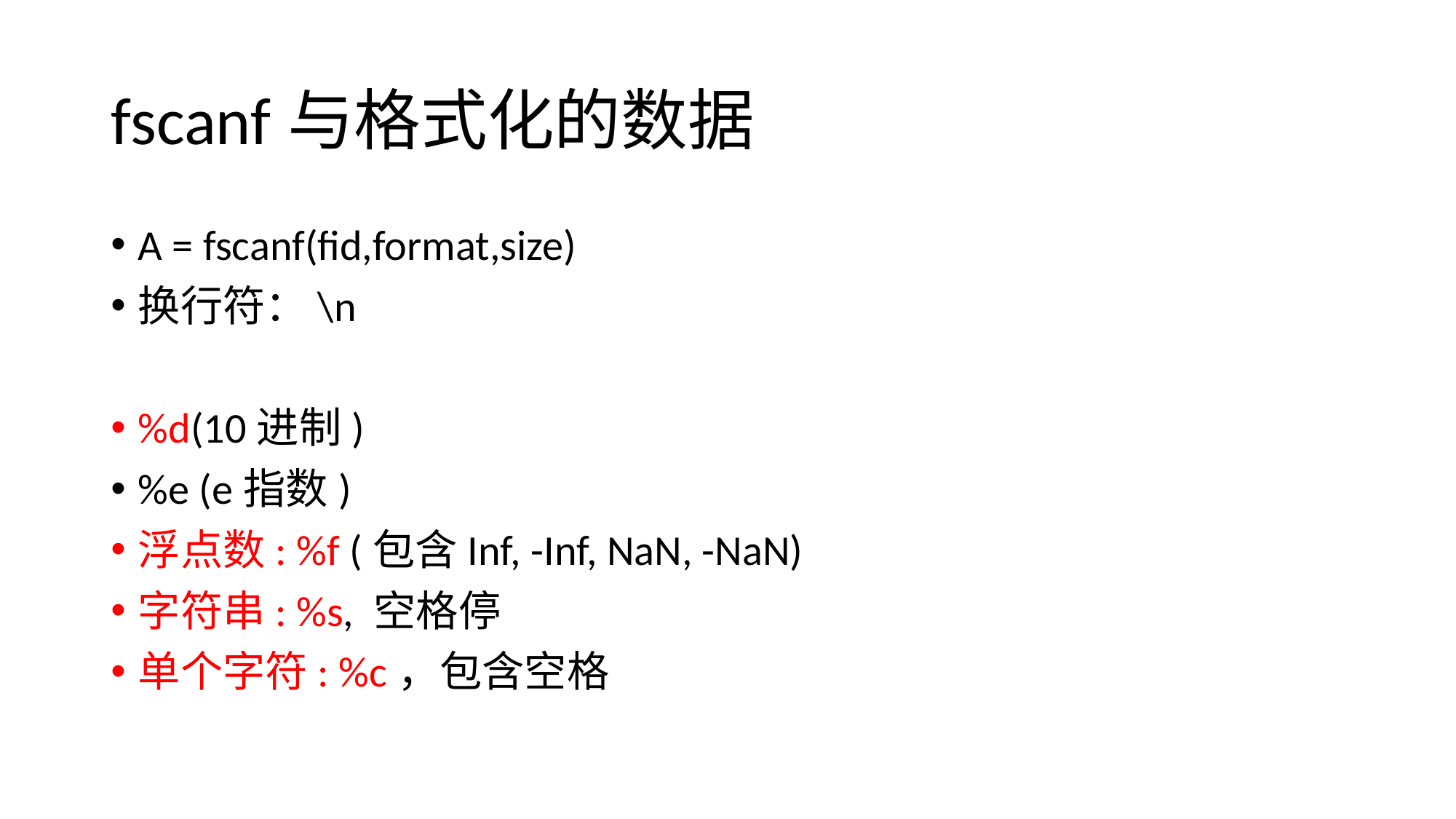

# fscanf与格式化的数据
A = fscanf(fid,format,size)
换行符：\n

%d(10进制)
%e (e指数)
浮点数: %f (包含Inf, -Inf, NaN, -NaN)
字符串: %s, 空格停
单个字符: %c，包含空格